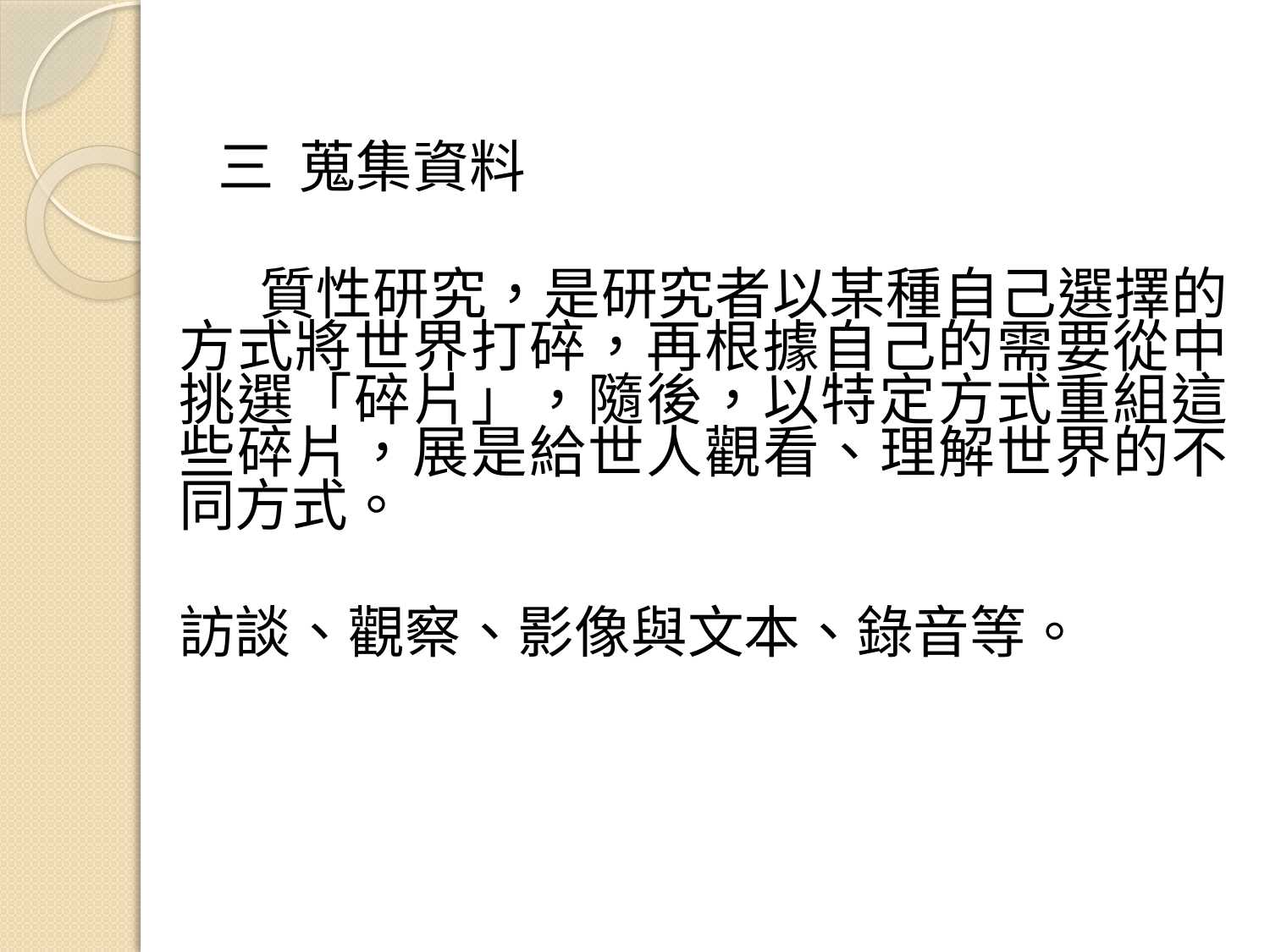

#

  三  蒐集資料

     質性研究，是研究者以某種自己選擇的方式將世界打碎，再根據自己的需要從中挑選「碎片」，隨後，以特定方式重組這些碎片，展是給世人觀看、理解世界的不同方式。

訪談、觀察、影像與文本、錄音等。